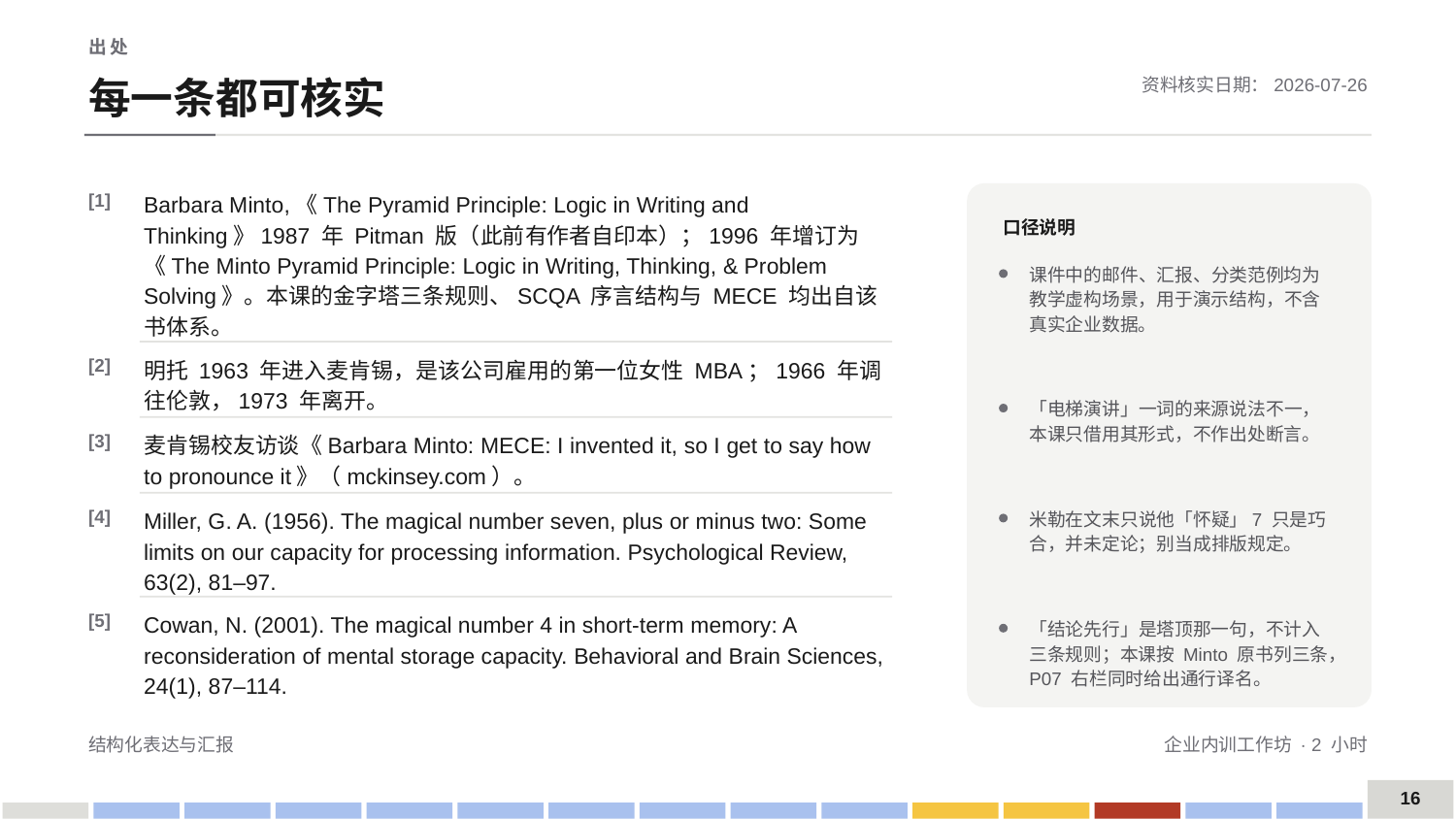

出处
每一条都可核实
资料核实日期：2026-07-26

Barbara Minto,《The Pyramid Principle: Logic in Writing and Thinking》1987 年 Pitman 版（此前有作者自印本）；1996 年增订为《The Minto Pyramid Principle: Logic in Writing, Thinking, & Problem Solving》。本课的金字塔三条规则、SCQA 序言结构与 MECE 均出自该书体系。

[1]
口径说明
课件中的邮件、汇报、分类范例均为教学虚构场景，用于演示结构，不含真实企业数据。

明托 1963 年进入麦肯锡，是该公司雇用的第一位女性 MBA；1966 年调往伦敦，1973 年离开。
[2]
「电梯演讲」一词的来源说法不一，本课只借用其形式，不作出处断言。

麦肯锡校友访谈《Barbara Minto: MECE: I invented it, so I get to say how to pronounce it》（mckinsey.com）。
[3]

Miller, G. A. (1956). The magical number seven, plus or minus two: Some limits on our capacity for processing information. Psychological Review, 63(2), 81–97.
米勒在文末只说他「怀疑」7 只是巧合，并未定论；别当成排版规定。
[4]

Cowan, N. (2001). The magical number 4 in short-term memory: A reconsideration of mental storage capacity. Behavioral and Brain Sciences, 24(1), 87–114.
[5]
「结论先行」是塔顶那一句，不计入三条规则；本课按 Minto 原书列三条，P07 右栏同时给出通行译名。

结构化表达与汇报
企业内训工作坊 · 2 小时

16